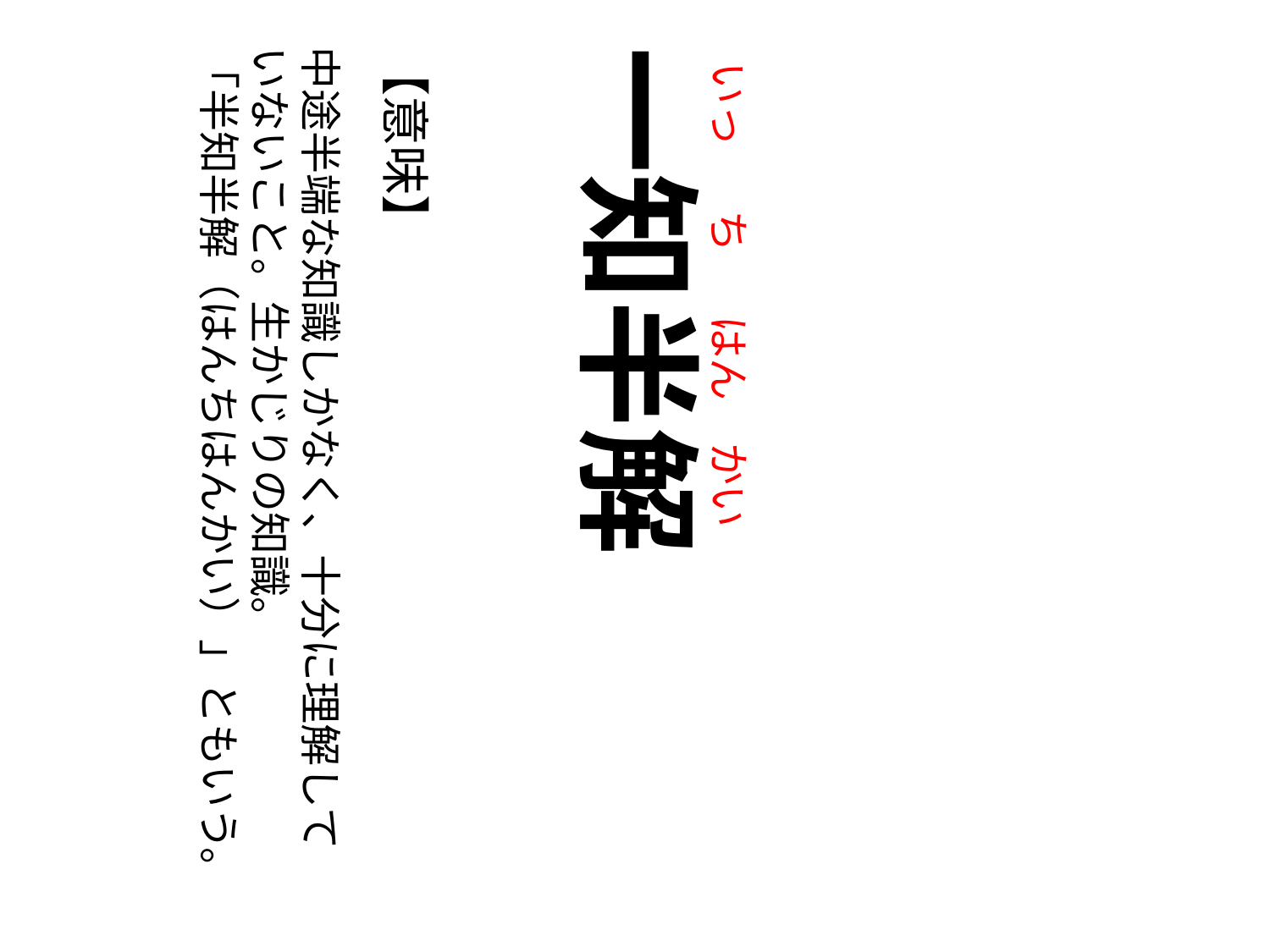

いっ
ち
はん
かい
【意味】

中途半端な知識しかなく、十分に理解して
いないこと。生かじりの知識。
「半知半解（はんちはんかい）」ともいう。
一知半解